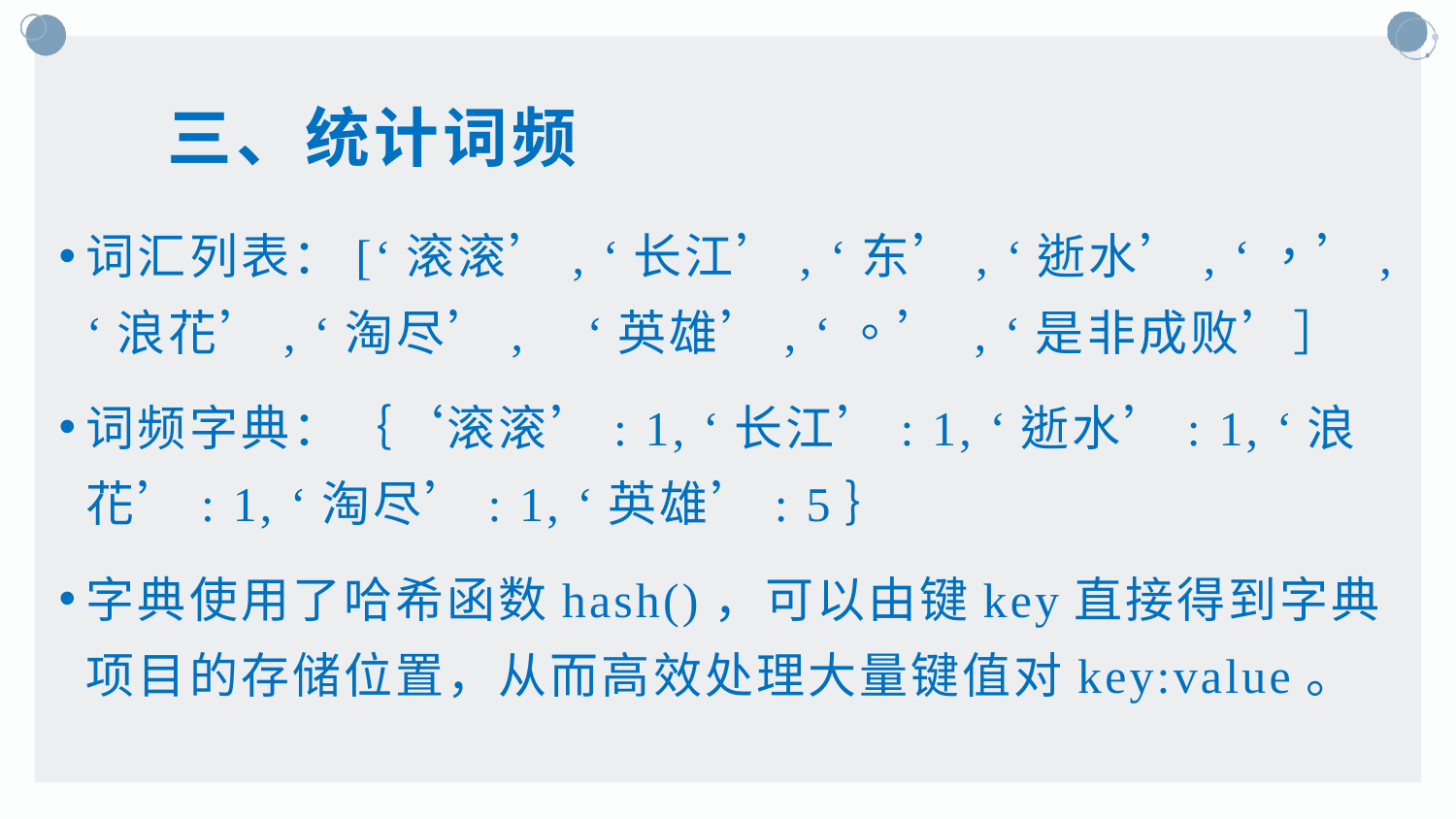

# 三、统计词频
词汇列表：[‘滚滚’, ‘长江’, ‘东’, ‘逝水’, ‘，’, ‘浪花’, ‘淘尽’,    ‘英雄’, ‘。’ , ‘是非成败’］
词频字典：｛‘滚滚’: 1, ‘长江’: 1, ‘逝水’: 1, ‘浪花’: 1, ‘淘尽’: 1, ‘英雄’: 5｝
字典使用了哈希函数hash()，可以由键key直接得到字典项目的存储位置，从而高效处理大量键值对key:value。